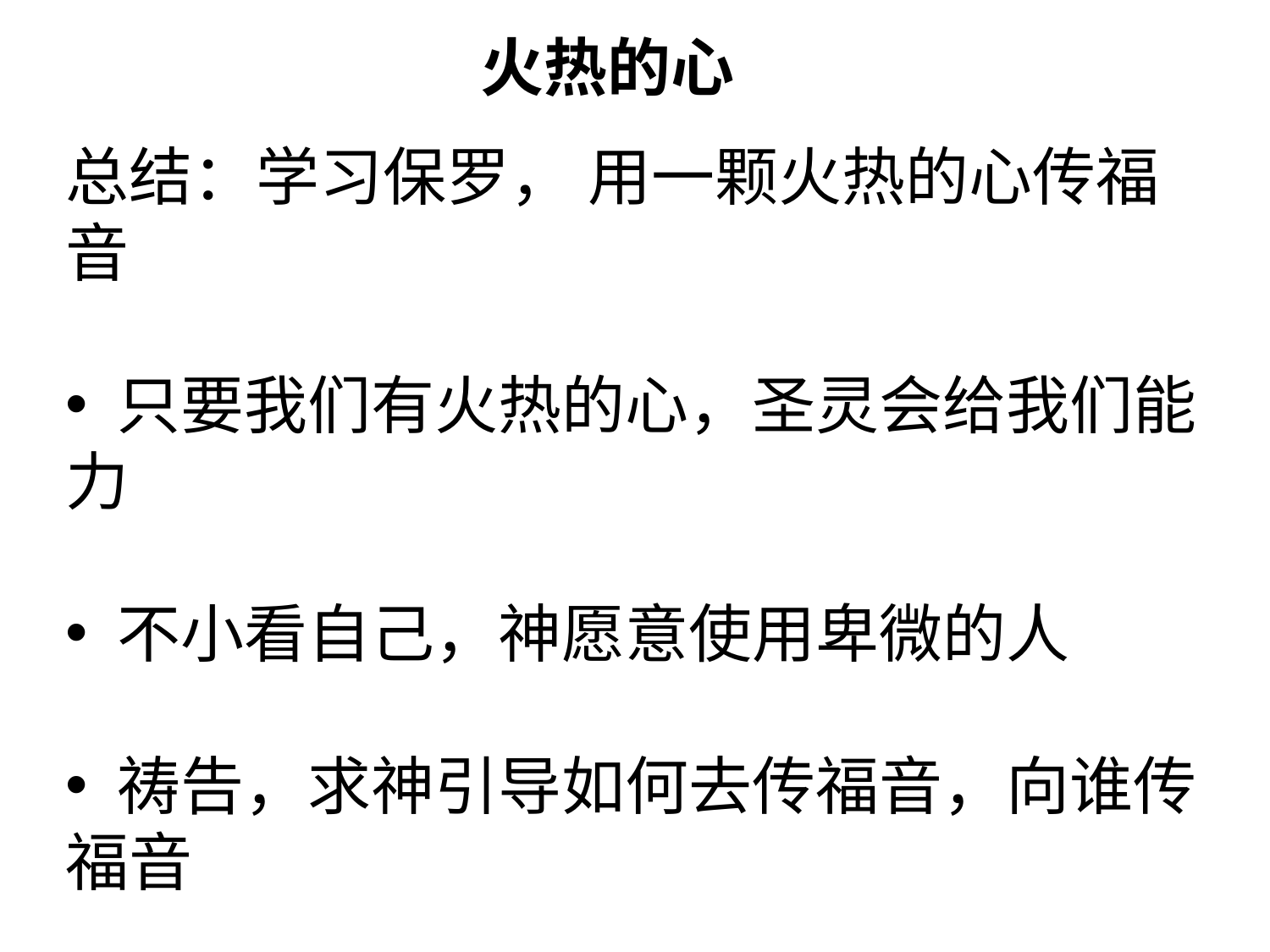

火热的心
总结：学习保罗， 用一颗火热的心传福音

 只要我们有火热的心，圣灵会给我们能力

 不小看自己，神愿意使用卑微的人

 祷告，求神引导如何去传福音，向谁传福音